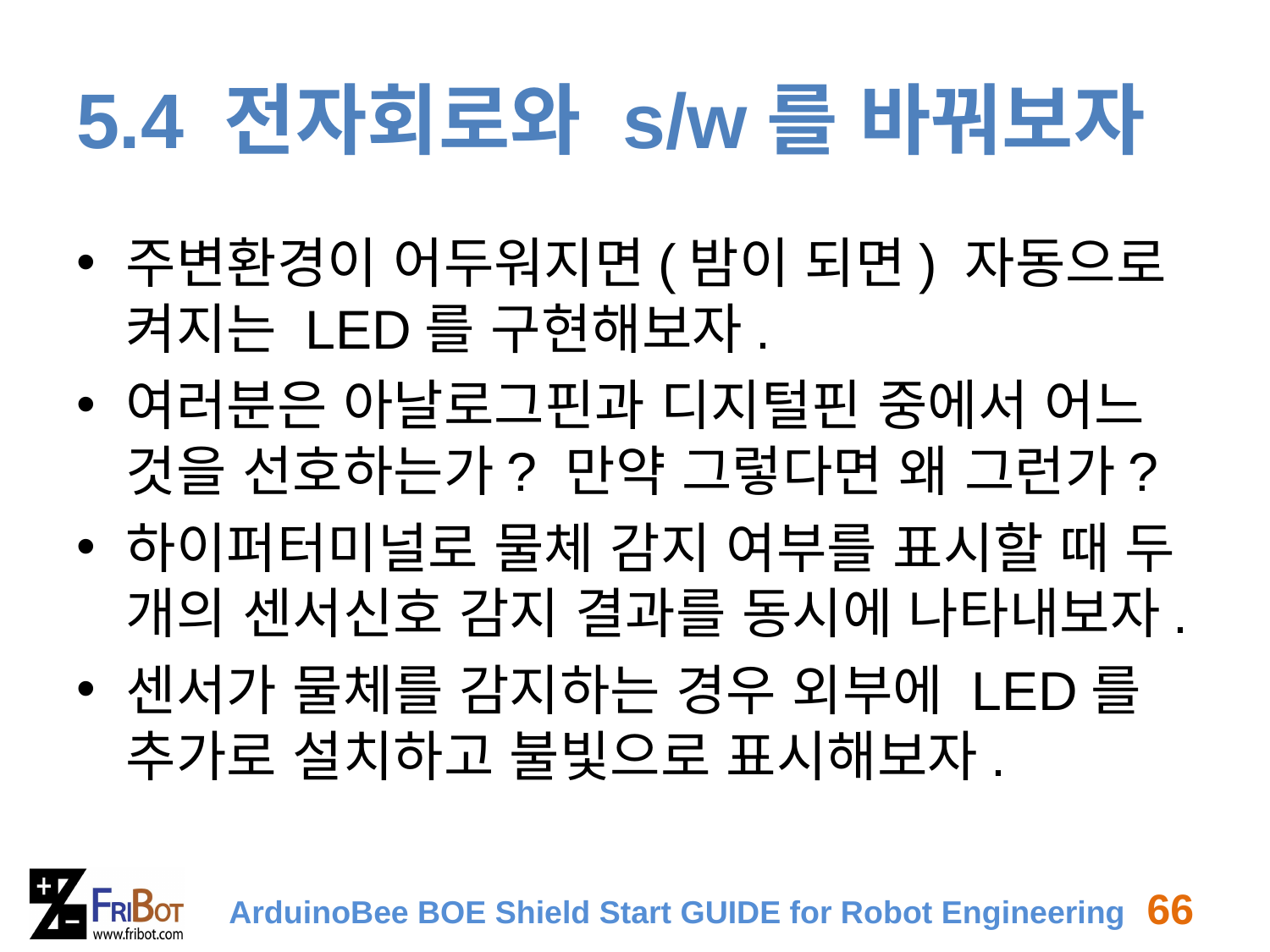

# 5.4 전자회로와 s/w를 바꿔보자
주변환경이 어두워지면(밤이 되면) 자동으로 켜지는 LED를 구현해보자.
여러분은 아날로그핀과 디지털핀 중에서 어느 것을 선호하는가? 만약 그렇다면 왜 그런가?
하이퍼터미널로 물체 감지 여부를 표시할 때 두 개의 센서신호 감지 결과를 동시에 나타내보자.
센서가 물체를 감지하는 경우 외부에 LED를 추가로 설치하고 불빛으로 표시해보자.
66